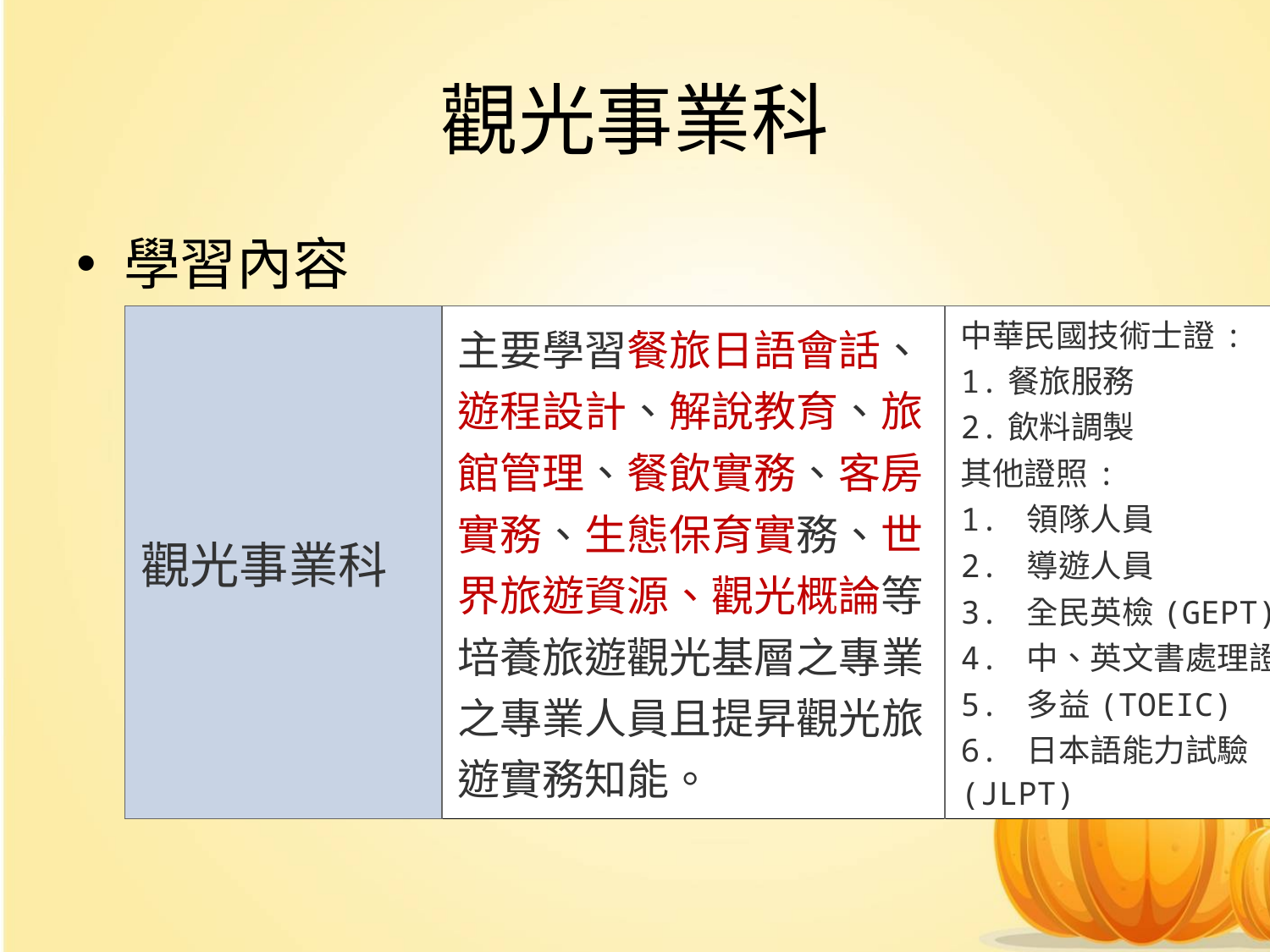

# 觀光事業科
學習內容

| 觀光事業科 | 主要學習餐旅日語會話、遊程設計、解說教育、旅館管理、餐飲實務、客房實務、生態保育實務、世界旅遊資源、觀光概論等培養旅遊觀光基層之專業之專業人員且提昇觀光旅遊實務知能。 | 中華民國技術士證: 1.餐旅服務 2.飲料調製 其他證照: 1. 領隊人員 2. 導遊人員 3. 全民英檢(GEPT) 4. 中、英文書處理證照 5. 多益(TOEIC) 6. 日本語能力試驗(JLPT) |
| --- | --- | --- |